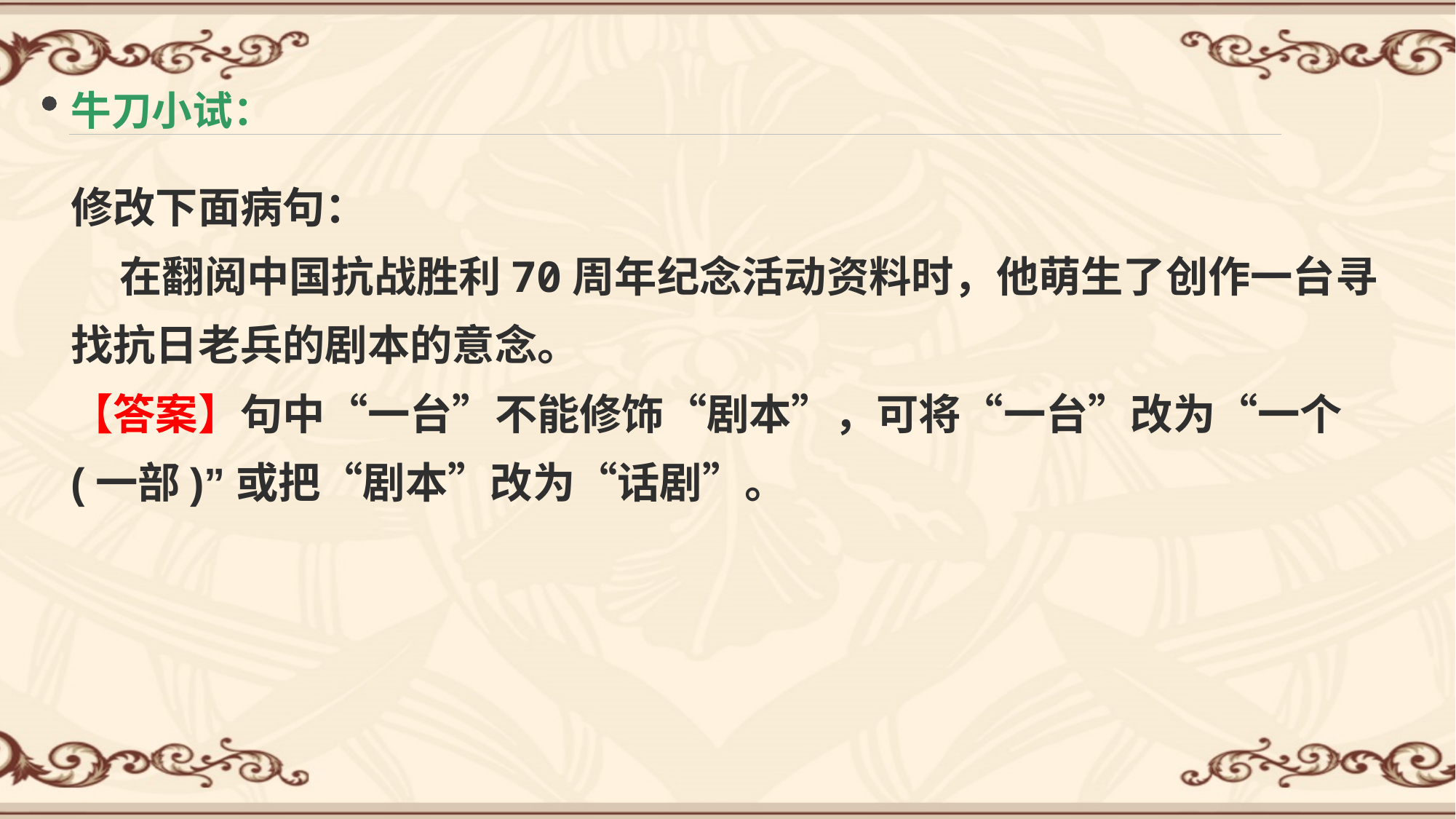

牛刀小试：

修改下面病句：
    在翻阅中国抗战胜利70周年纪念活动资料时，他萌生了创作一台寻找抗日老兵的剧本的意念。
【答案】句中“一台”不能修饰“剧本”，可将“一台”改为“一个(一部)”或把“剧本”改为“话剧”。